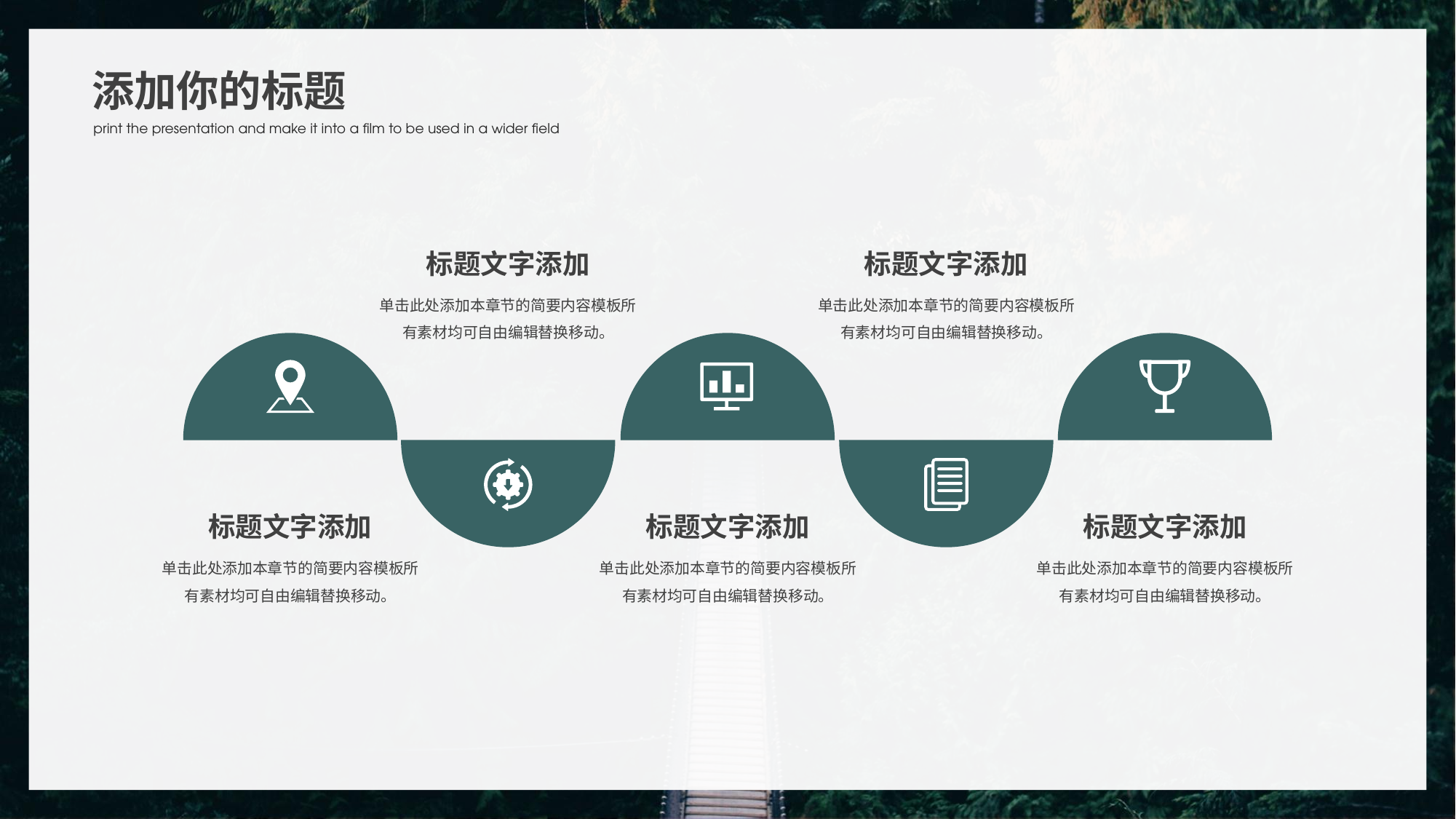

标题文字添加
单击此处添加本章节的简要内容模板所有素材均可自由编辑替换移动。
标题文字添加
单击此处添加本章节的简要内容模板所有素材均可自由编辑替换移动。

标题文字添加
单击此处添加本章节的简要内容模板所有素材均可自由编辑替换移动。
标题文字添加
单击此处添加本章节的简要内容模板所有素材均可自由编辑替换移动。
标题文字添加
单击此处添加本章节的简要内容模板所有素材均可自由编辑替换移动。